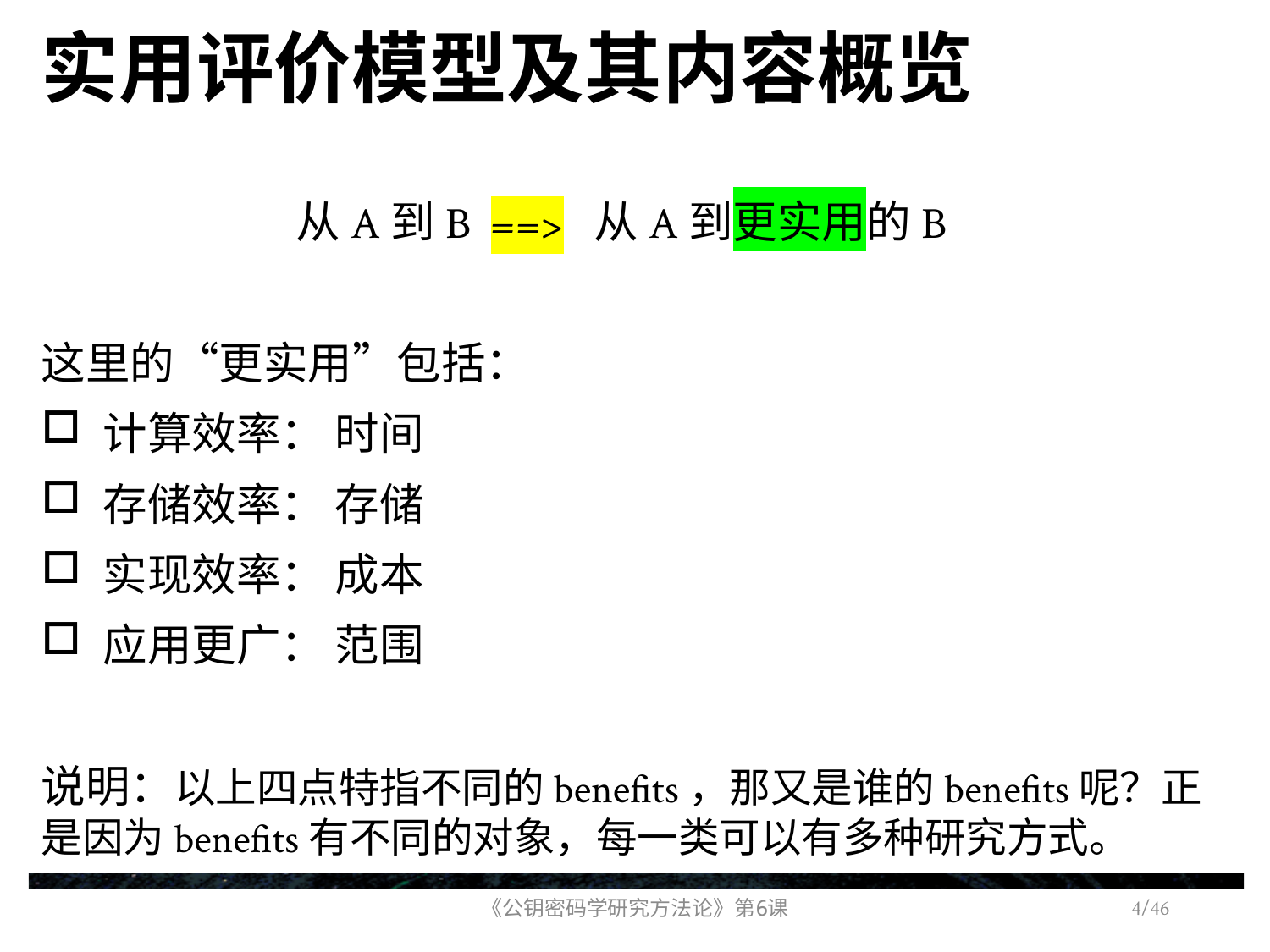

# 实用评价模型及其内容概览
从A到B  ==>  从A到更实用的B

这里的“更实用”包括：
计算效率： 时间
存储效率： 存储
实现效率： 成本
应用更广： 范围

说明：以上四点特指不同的benefits，那又是谁的benefits呢？正是因为benefits有不同的对象，每一类可以有多种研究方式。
《公钥密码学研究方法论》第6课
4/46